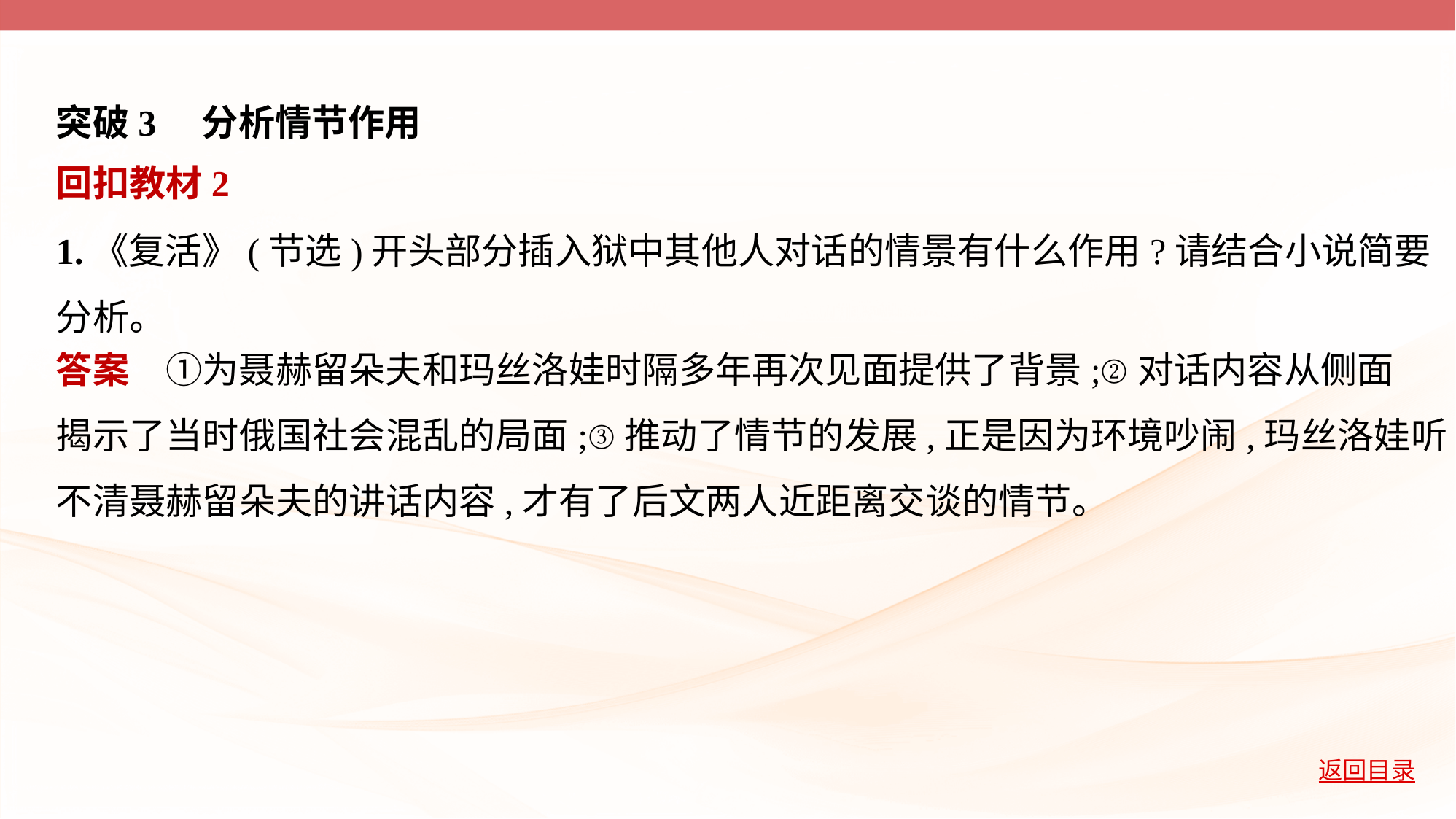

突破3　分析情节作用
回扣教材2
1.《复活》(节选)开头部分插入狱中其他人对话的情景有什么作用?请结合小说简要
分析。

答案　①为聂赫留朵夫和玛丝洛娃时隔多年再次见面提供了背景;②对话内容从侧面
揭示了当时俄国社会混乱的局面;③推动了情节的发展,正是因为环境吵闹,玛丝洛娃听
不清聂赫留朵夫的讲话内容,才有了后文两人近距离交谈的情节。